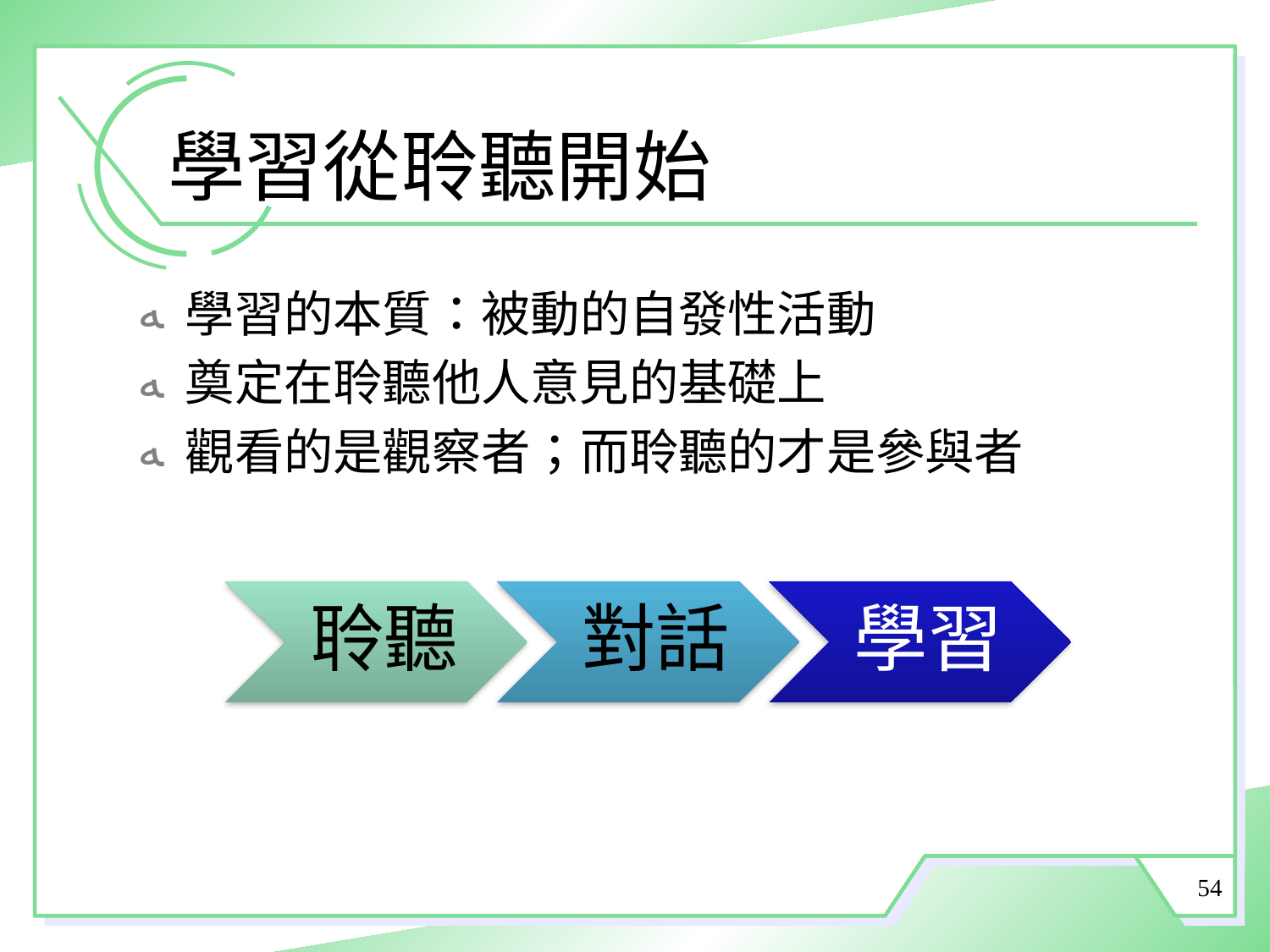

# 學習從聆聽開始
學習的本質：被動的自發性活動
奠定在聆聽他人意見的基礎上
觀看的是觀察者；而聆聽的才是參與者

聆聽
對話
學習
54